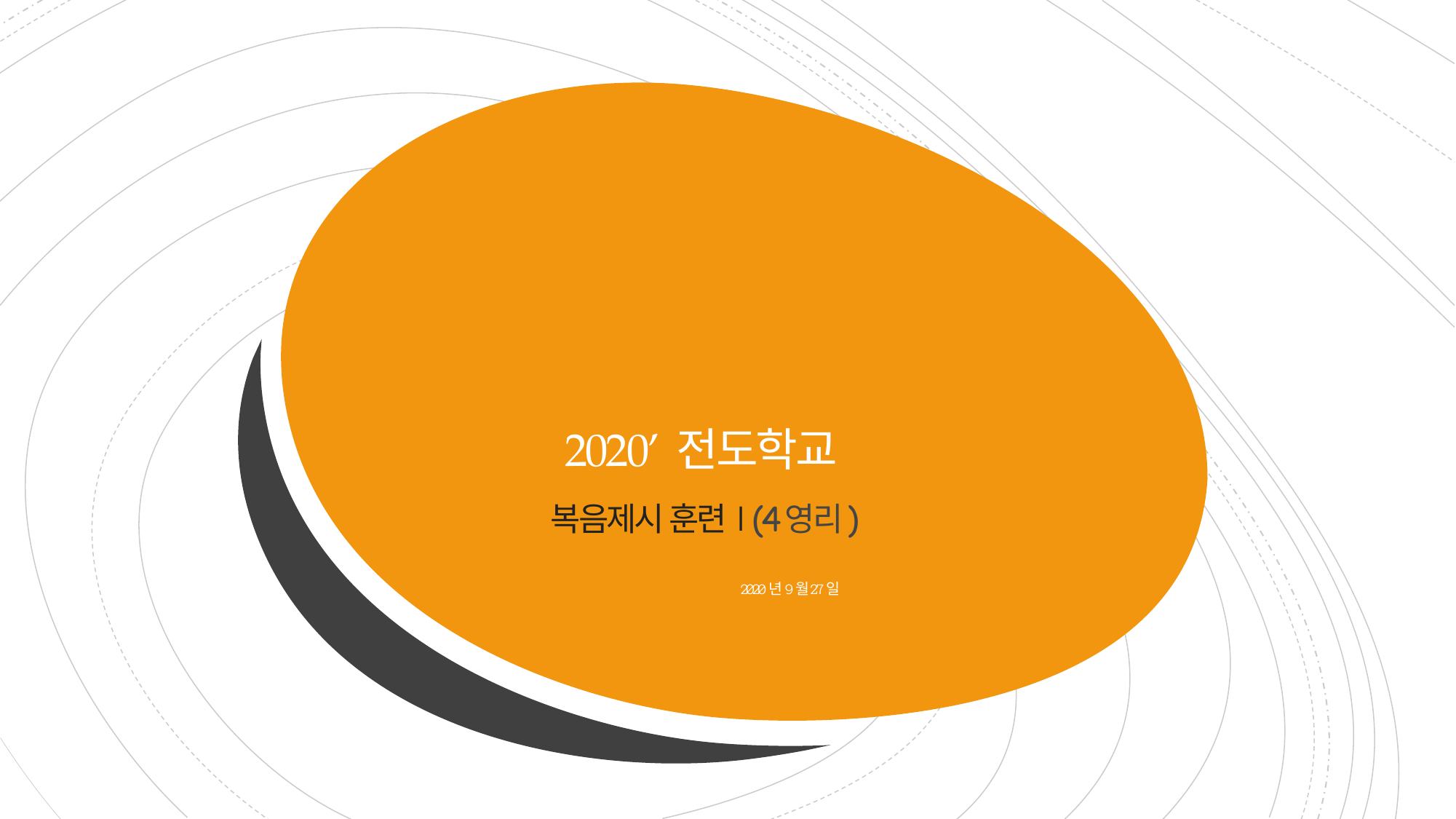

# 2020’ 전도학교  복음제시 훈련 I (4영리)                                   2020년 9월27일